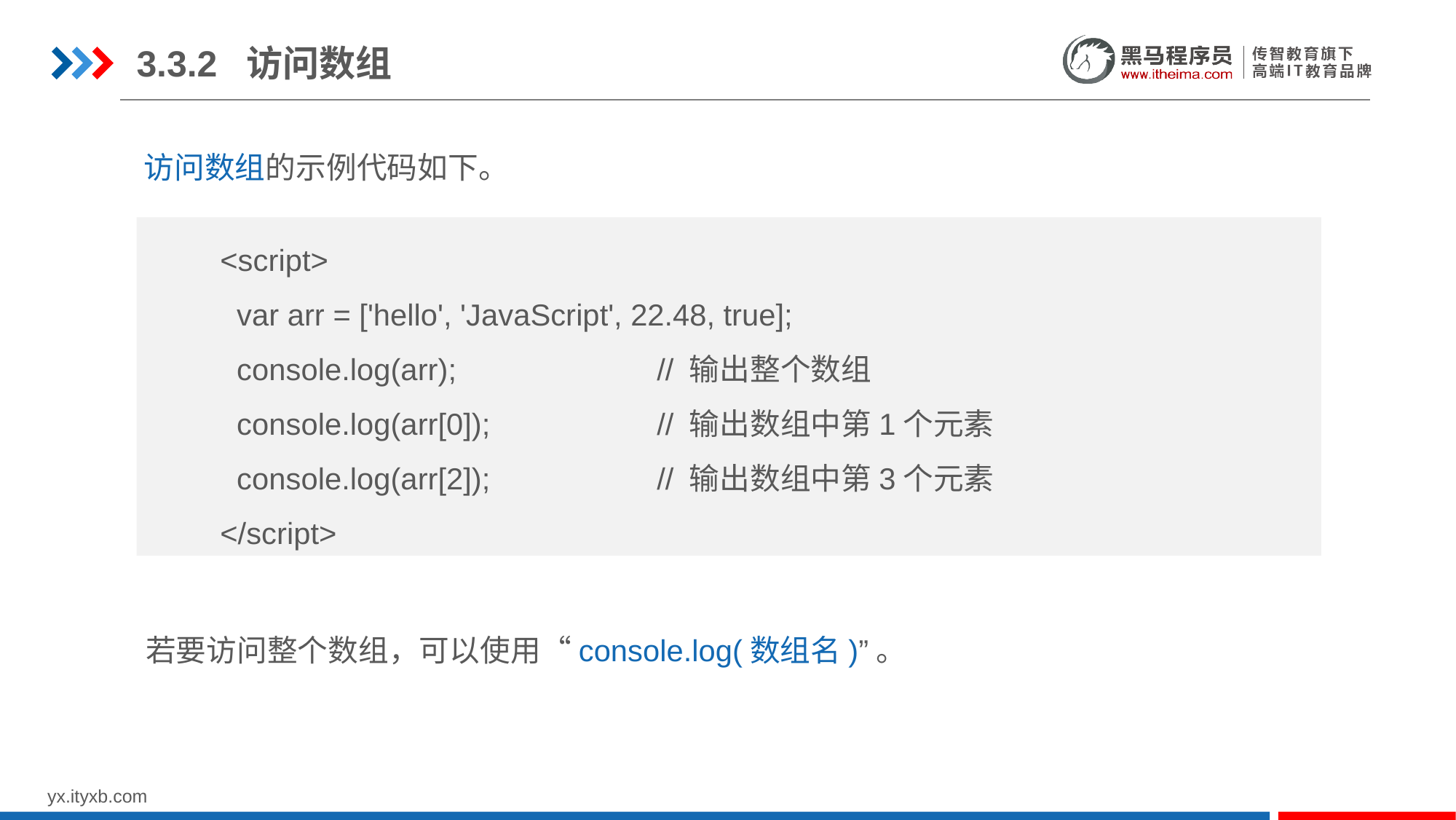

3.3.2  访问数组
访问数组的示例代码如下。
<script>
  var arr = ['hello', 'JavaScript', 22.48, true];
  console.log(arr);		// 输出整个数组
  console.log(arr[0]);		// 输出数组中第1个元素
  console.log(arr[2]);		// 输出数组中第3个元素
</script>
若要访问整个数组，可以使用“console.log(数组名)”。